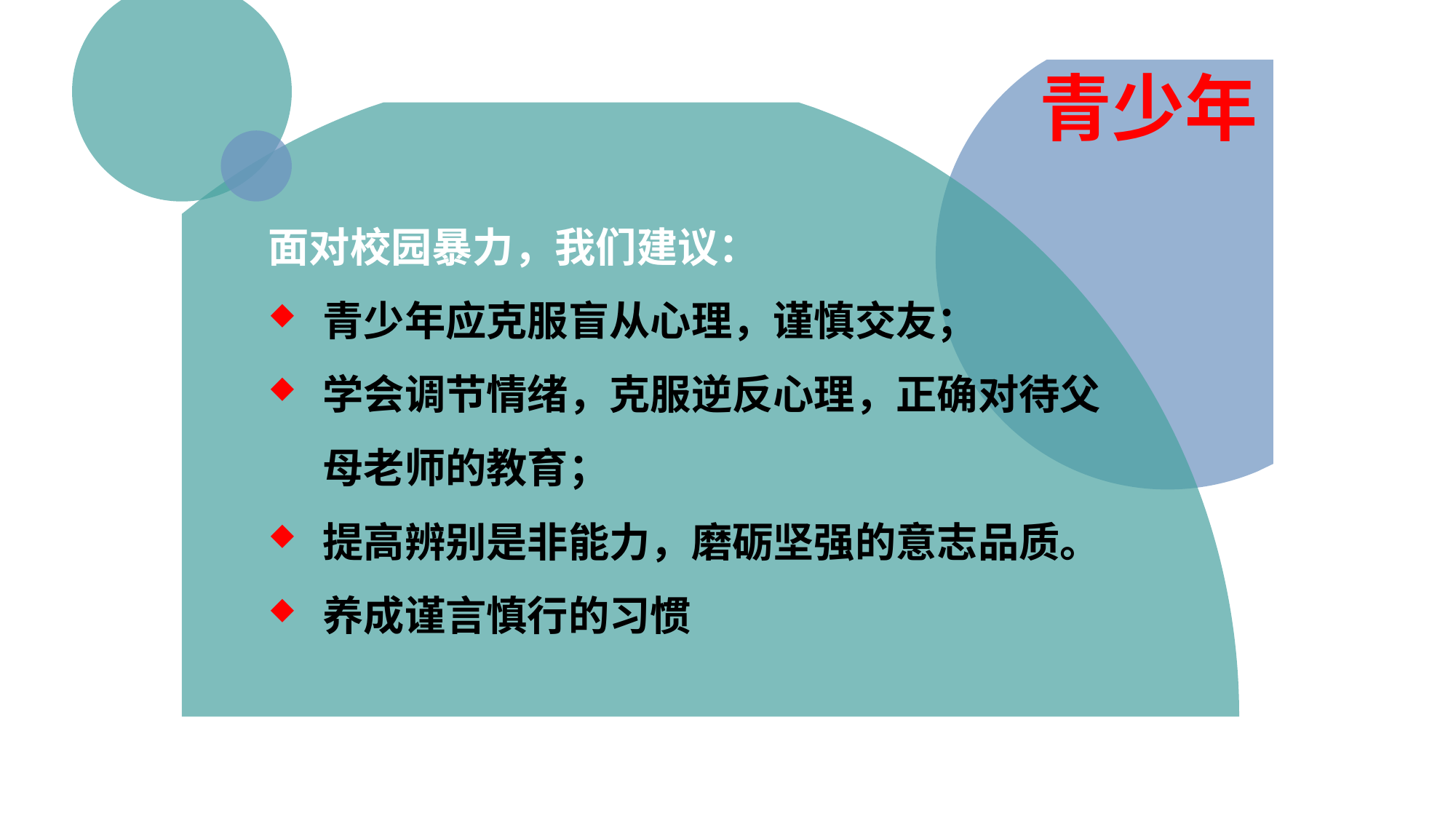

青少年

面对校园暴力，我们建议：
青少年应克服盲从心理，谨慎交友；
学会调节情绪，克服逆反心理，正确对待父母老师的教育；
提高辨别是非能力，磨砺坚强的意志品质。
养成谨言慎行的习惯